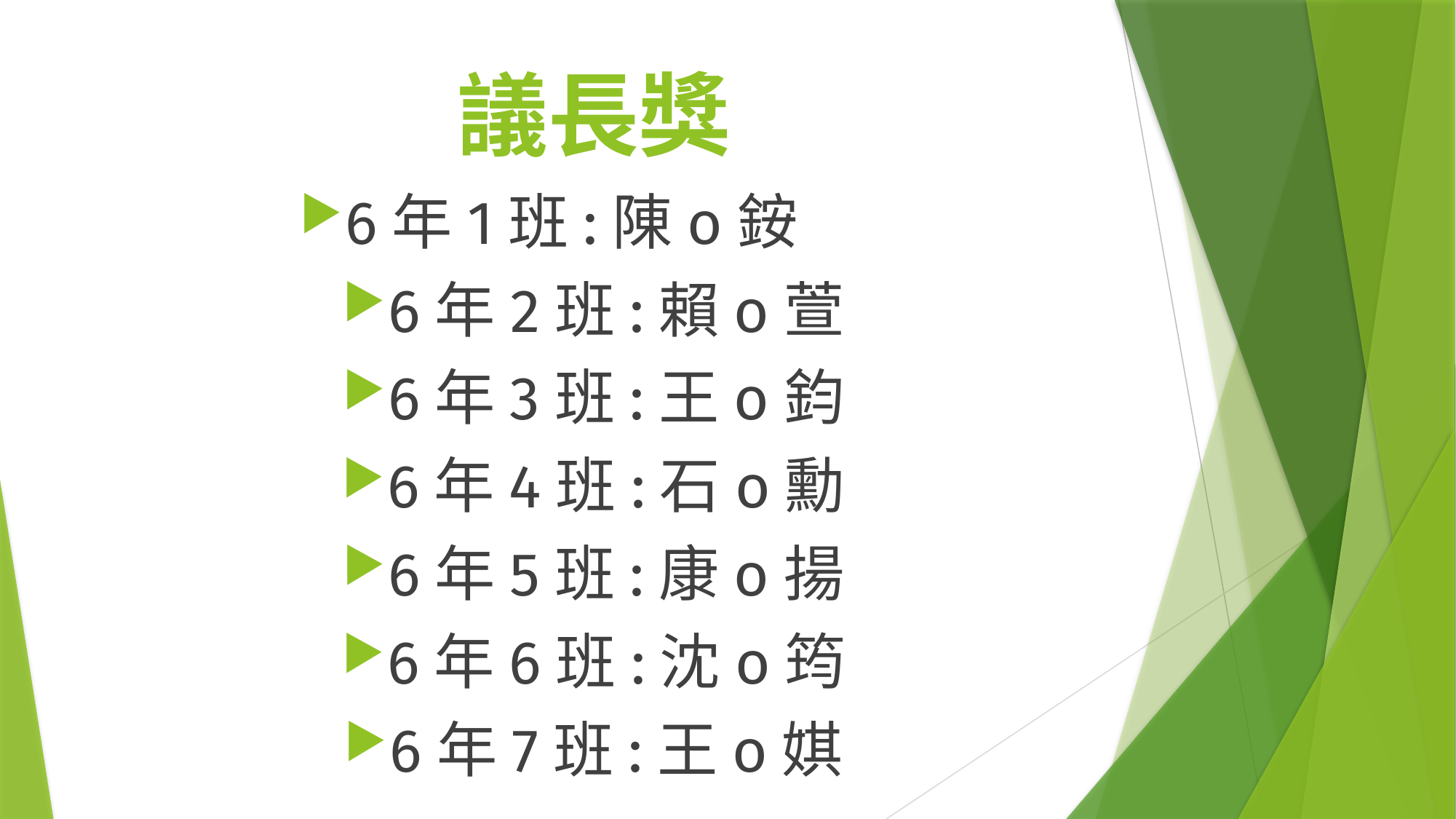

# 議長獎
6年1班:陳o銨
6年2班:賴o萱
6年3班:王o鈞
6年4班:石o勳
6年5班:康o揚
6年6班:沈o筠
6年7班:王o娸